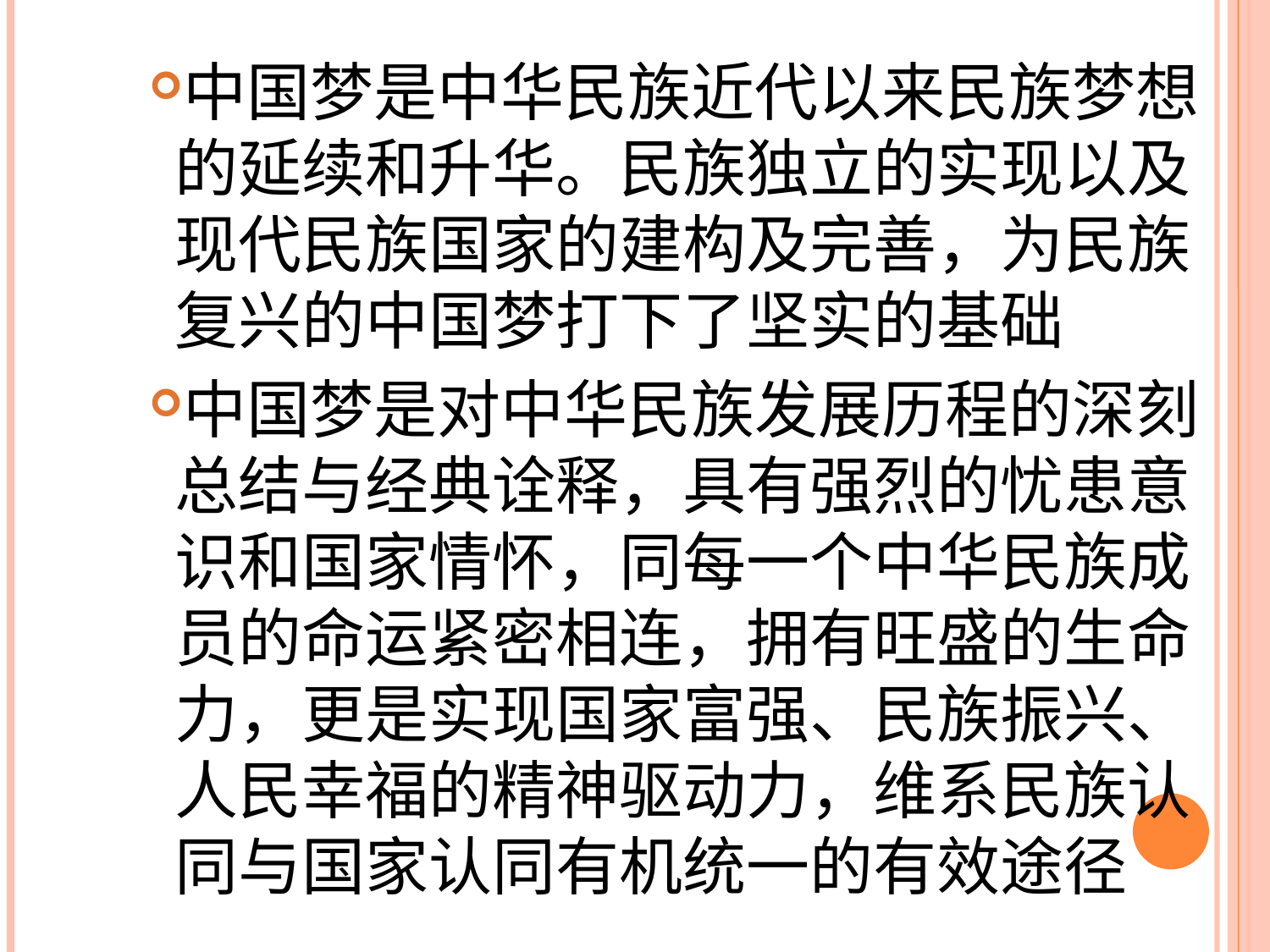

中国梦是中华民族近代以来民族梦想的延续和升华。民族独立的实现以及现代民族国家的建构及完善，为民族复兴的中国梦打下了坚实的基础
中国梦是对中华民族发展历程的深刻总结与经典诠释，具有强烈的忧患意识和国家情怀，同每一个中华民族成员的命运紧密相连，拥有旺盛的生命力，更是实现国家富强、民族振兴、人民幸福的精神驱动力，维系民族认同与国家认同有机统一的有效途径